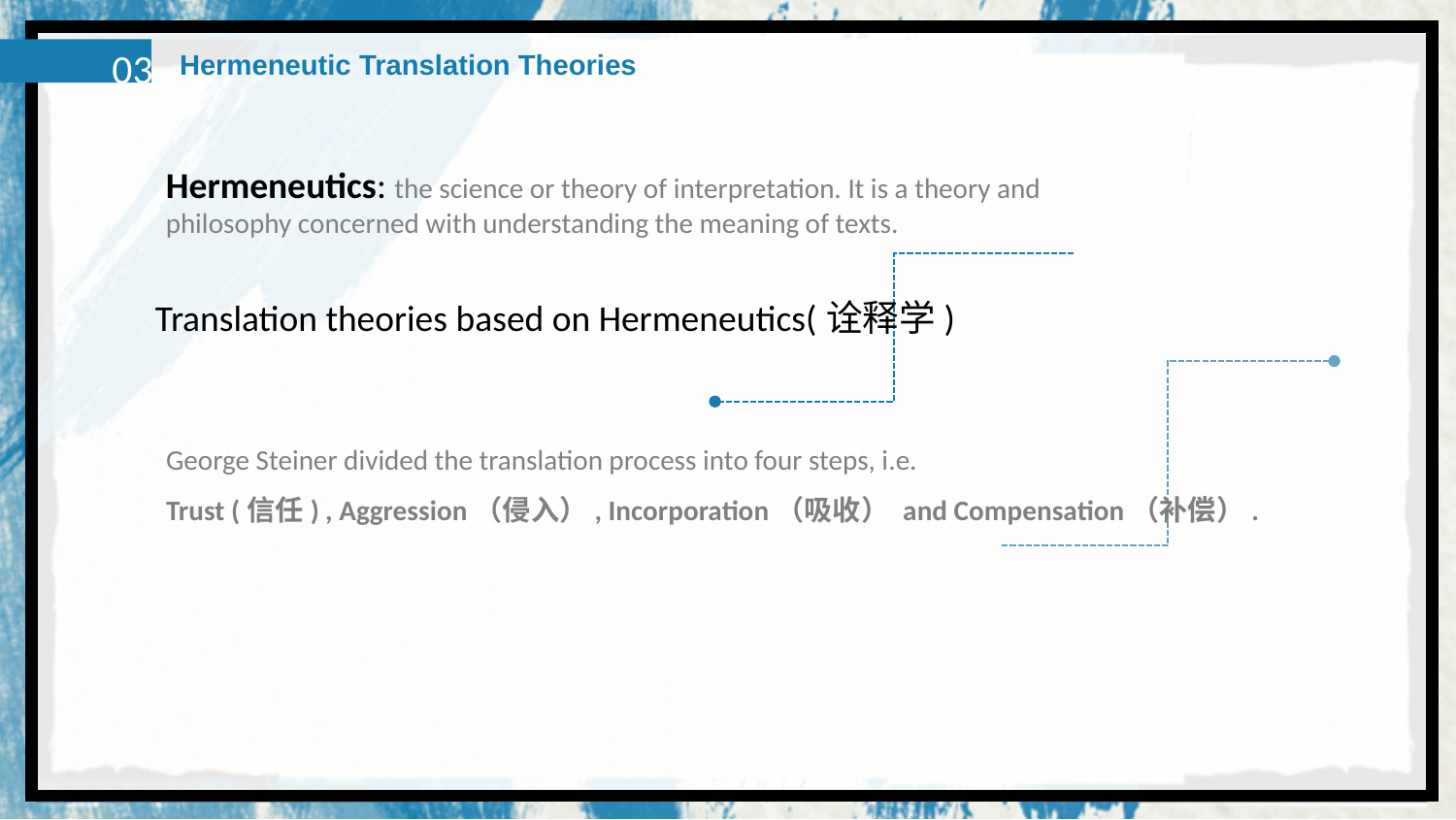

03
Hermeneutic Translation Theories
Hermeneutics: the science or theory of interpretation. It is a theory and philosophy concerned with understanding the meaning of texts.
Translation theories based on Hermeneutics(诠释学)
George Steiner divided the translation process into four steps, i.e.
Trust (信任) , Aggression（侵入）, Incorporation（吸收） and Compensation（补偿）.